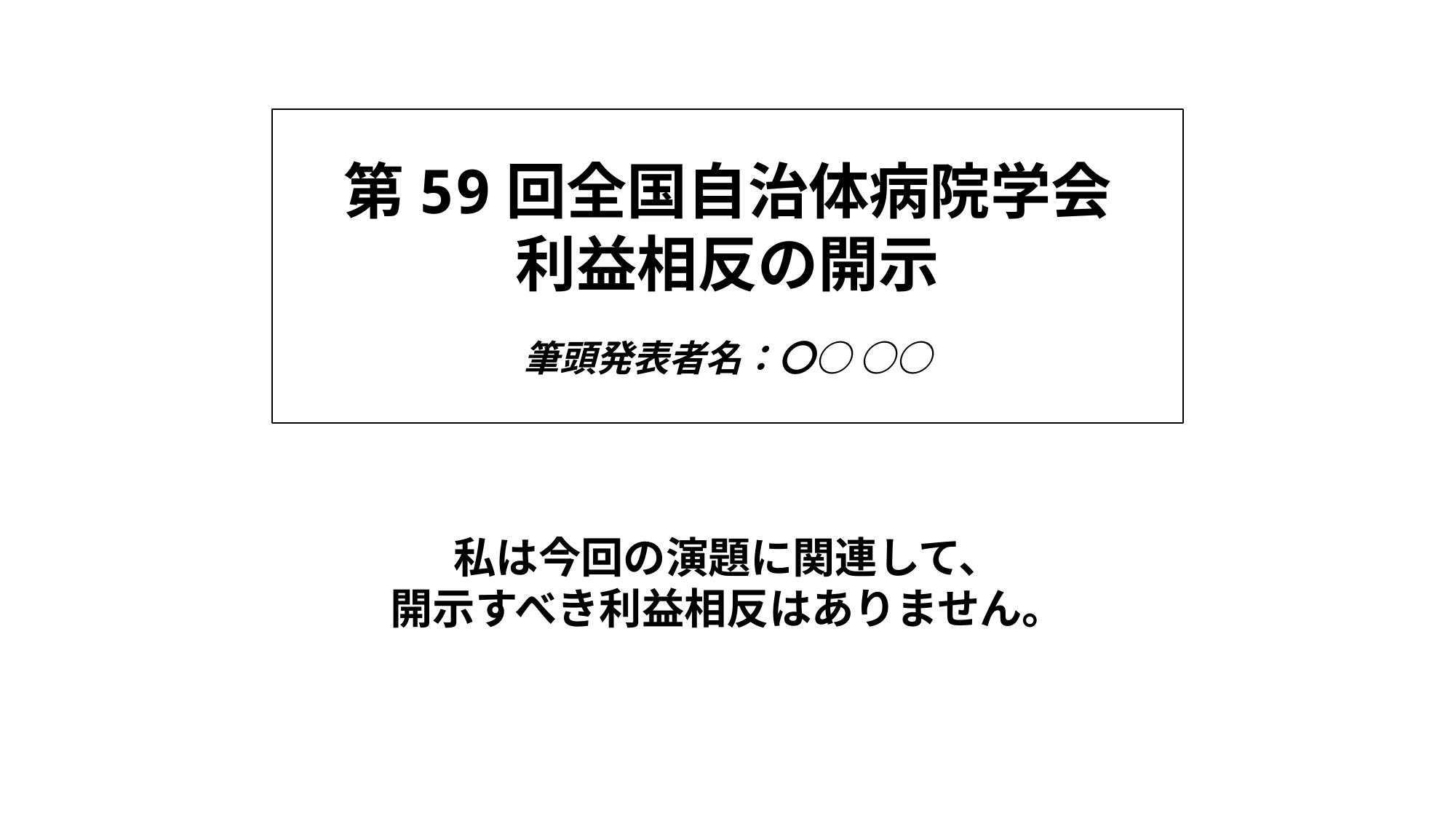

第59回全国自治体病院学会
利益相反の開示

筆頭発表者名：〇○ ○○
私は今回の演題に関連して、
開示すべき利益相反はありません。